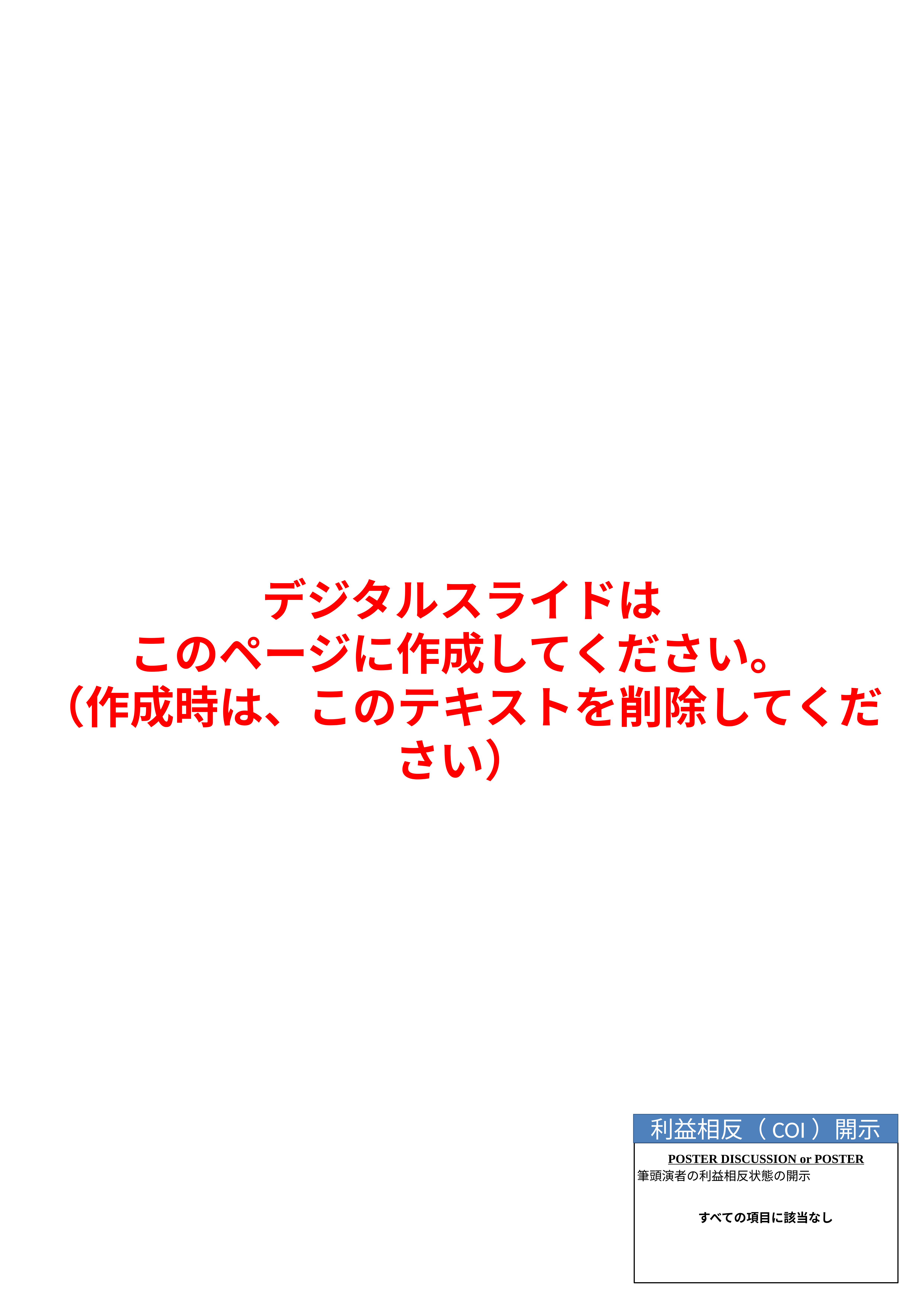

デジタルスライドは
このページに作成してください。
（作成時は、このテキストを削除してください）
利益相反（COI）開示

POSTER DISCUSSION or POSTER
筆頭演者の利益相反状態の開示
すべての項目に該当なし